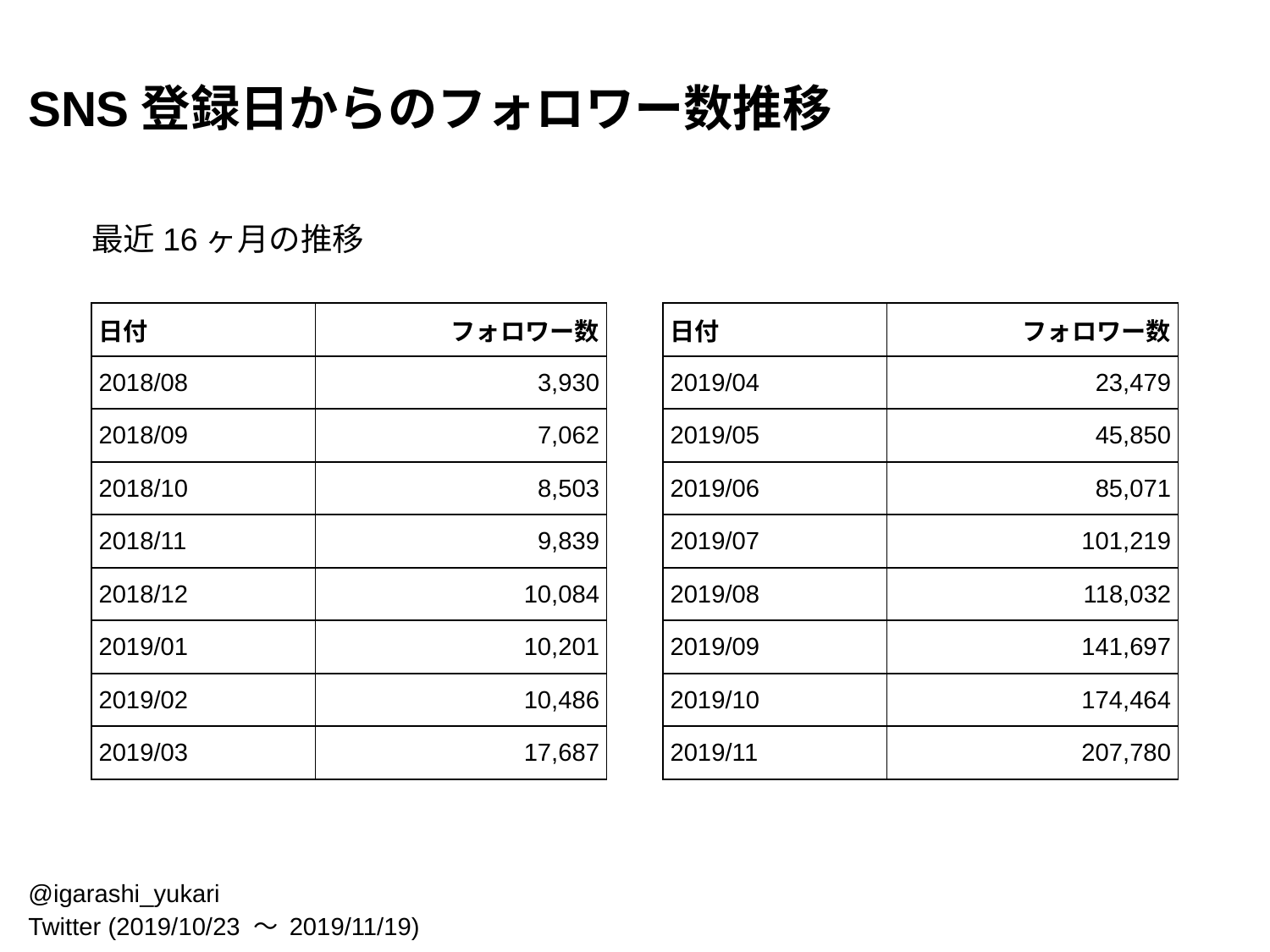

SNS登録日からのフォロワー数推移
最近16ヶ月の推移
| 日付 | フォロワー数 |
| --- | --- |
| 2018/08 | 3,930 |
| 2018/09 | 7,062 |
| 2018/10 | 8,503 |
| 2018/11 | 9,839 |
| 2018/12 | 10,084 |
| 2019/01 | 10,201 |
| 2019/02 | 10,486 |
| 2019/03 | 17,687 |
| 日付 | フォロワー数 |
| --- | --- |
| 2019/04 | 23,479 |
| 2019/05 | 45,850 |
| 2019/06 | 85,071 |
| 2019/07 | 101,219 |
| 2019/08 | 118,032 |
| 2019/09 | 141,697 |
| 2019/10 | 174,464 |
| 2019/11 | 207,780 |
@igarashi_yukari
Twitter (2019/10/23 〜 2019/11/19)